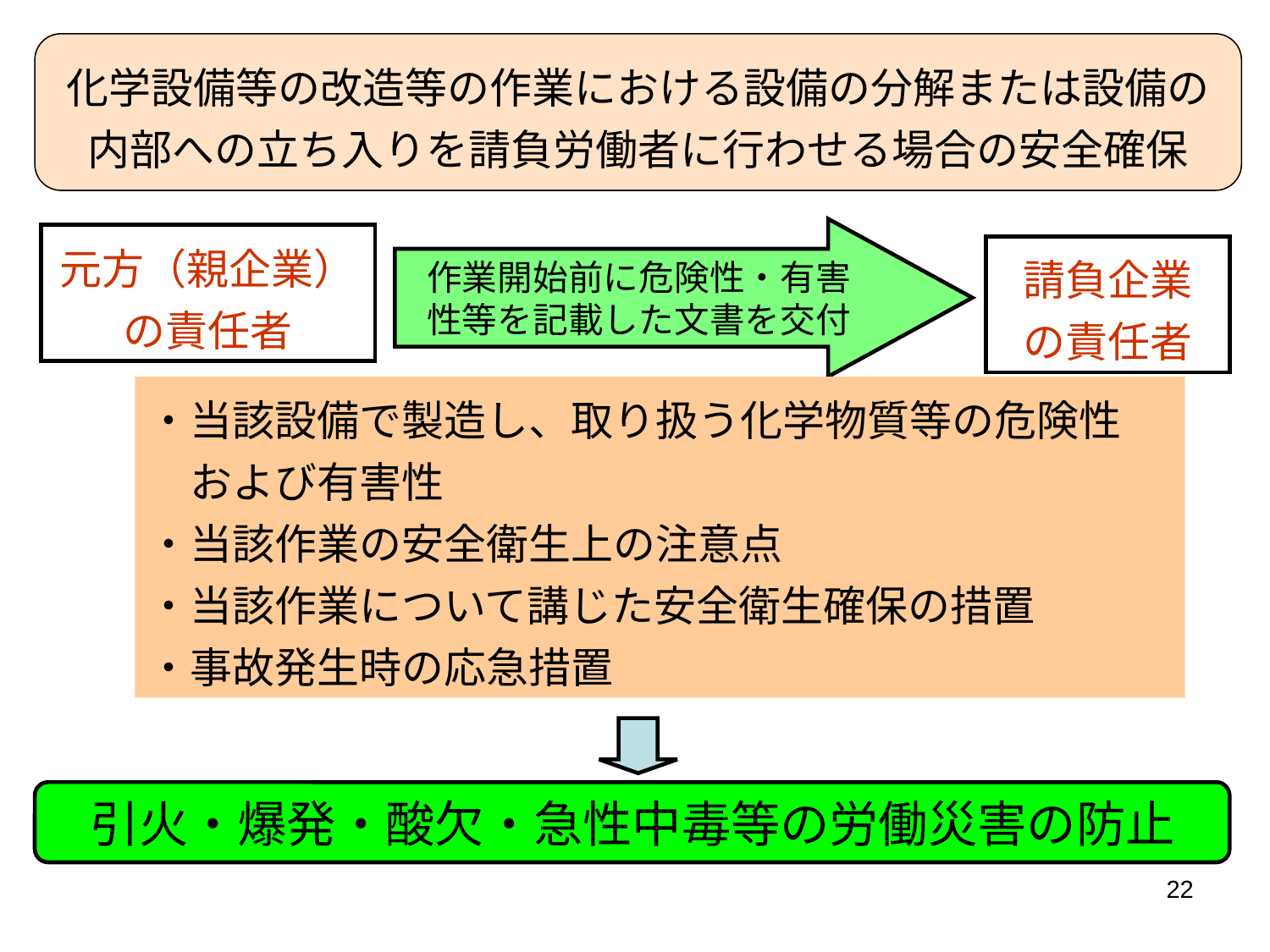

化学設備等の改造等の作業における設備の分解または設備の
内部への立ち入りを請負労働者に行わせる場合の安全確保
作業開始前に危険性・有害
性等を記載した文書を交付
元方（親企業）
の責任者
請負企業
の責任者
・当該設備で製造し、取り扱う化学物質等の危険性
　および有害性
・当該作業の安全衛生上の注意点
・当該作業について講じた安全衛生確保の措置
・事故発生時の応急措置

引火・爆発・酸欠・急性中毒等の労働災害の防止
22